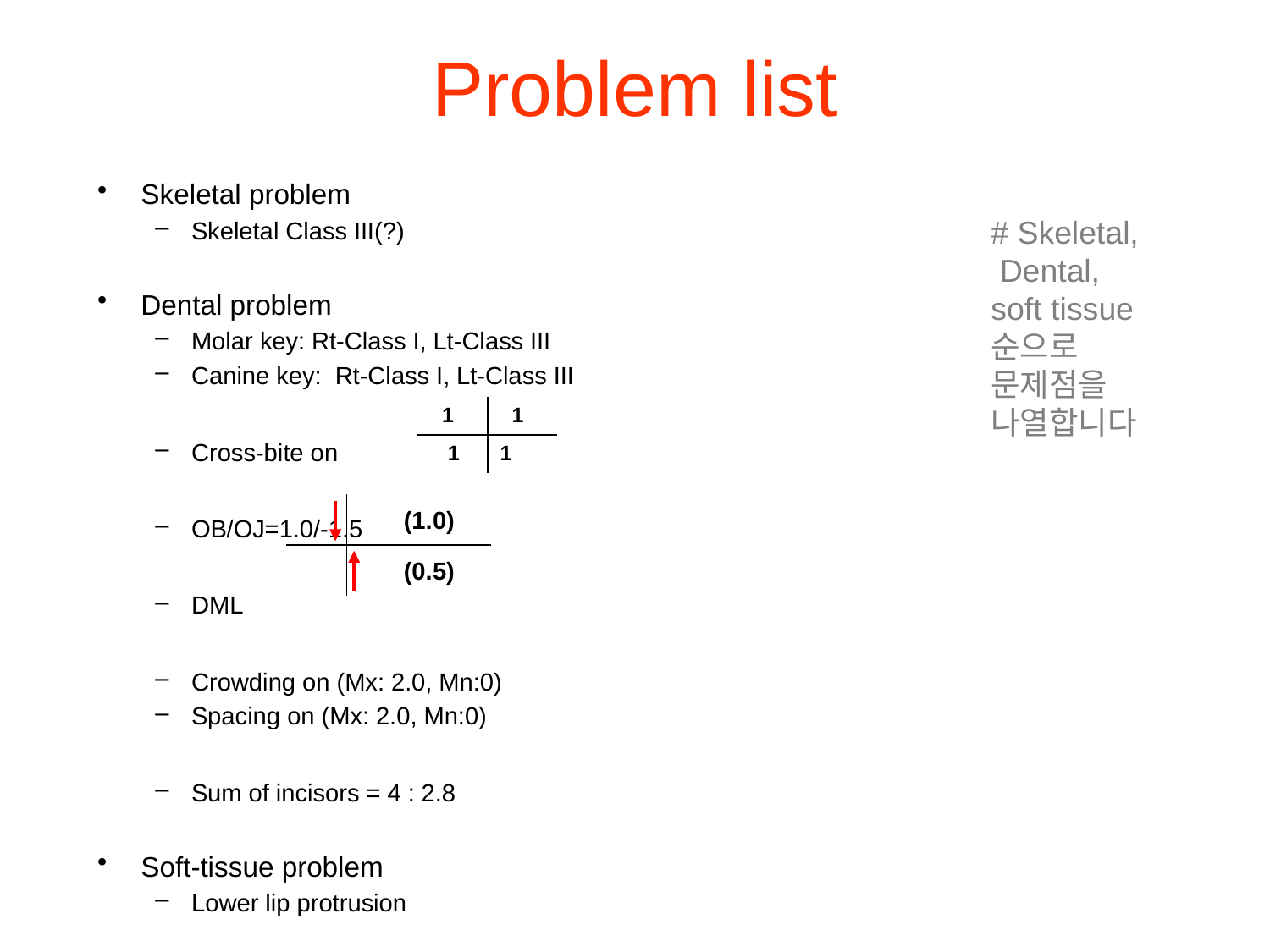

# Problem list
Skeletal problem
Skeletal Class III(?)

Dental problem
Molar key: Rt-Class I, Lt-Class III
Canine key:  Rt-Class I, Lt-Class III

Cross-bite on

OB/OJ=1.0/-1.5

DML

Crowding on (Mx: 2.0, Mn:0)
Spacing on (Mx: 2.0, Mn:0)

Sum of incisors = 4 : 2.8

Soft-tissue problem
Lower lip protrusion
# Skeletal,
 Dental,
soft tissue
순으로 문제점을
나열합니다
| 1 | 1 |
| --- | --- |
| 1 | 1 |
|  | (1.0) |
| --- | --- |
|  | (0.5) |